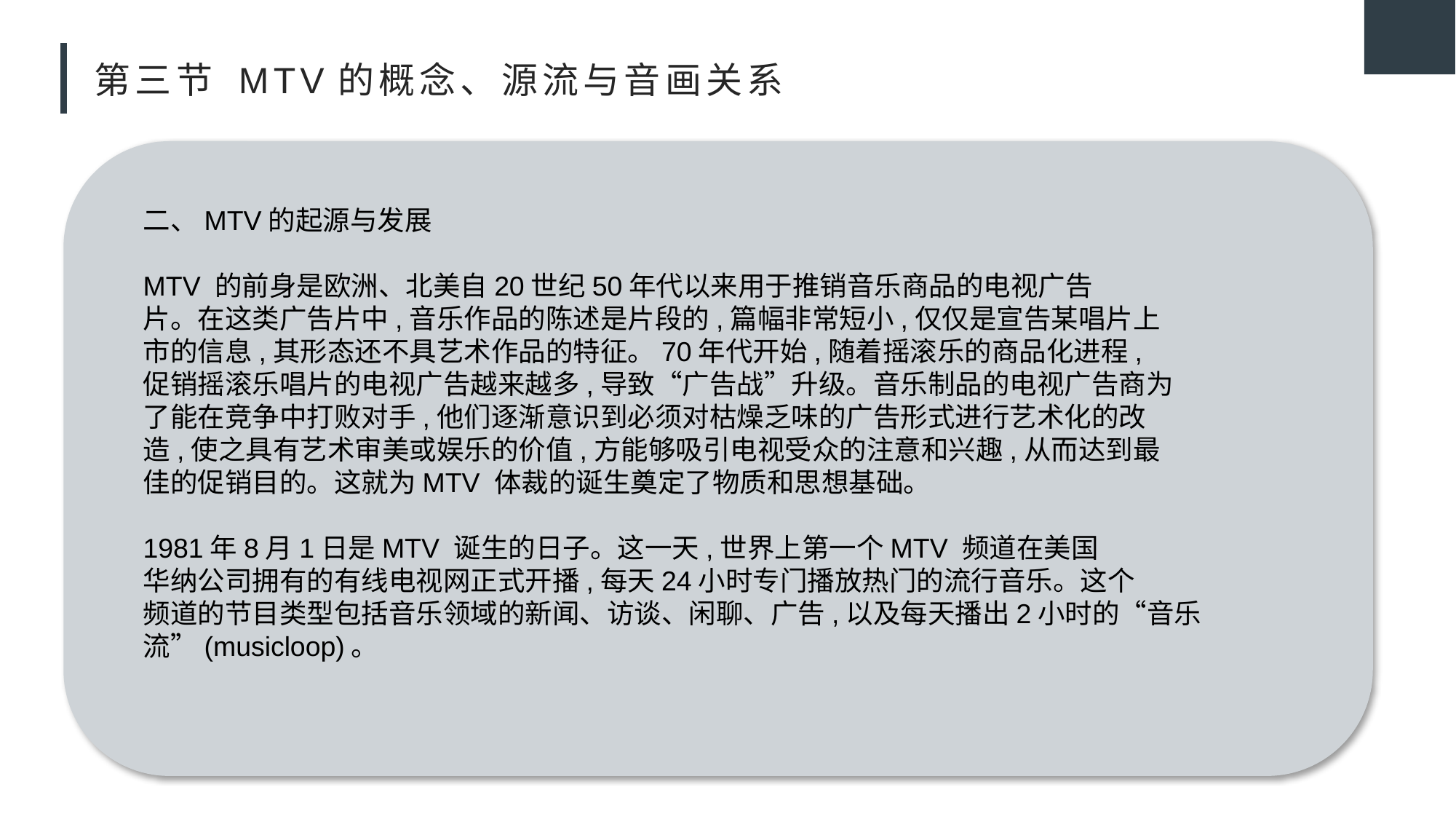

# 第三节 MTV的概念、源流与音画关系

二、MTV的起源与发展

MTV 的前身是欧洲、北美自20世纪50年代以来用于推销音乐商品的电视广告
片。在这类广告片中,音乐作品的陈述是片段的,篇幅非常短小,仅仅是宣告某唱片上
市的信息,其形态还不具艺术作品的特征。70年代开始,随着摇滚乐的商品化进程,
促销摇滚乐唱片的电视广告越来越多,导致“广告战”升级。音乐制品的电视广告商为
了能在竞争中打败对手,他们逐渐意识到必须对枯燥乏味的广告形式进行艺术化的改
造,使之具有艺术审美或娱乐的价值,方能够吸引电视受众的注意和兴趣,从而达到最
佳的促销目的。这就为MTV 体裁的诞生奠定了物质和思想基础。

1981年8月1日是MTV 诞生的日子。这一天,世界上第一个MTV 频道在美国
华纳公司拥有的有线电视网正式开播,每天24小时专门播放热门的流行音乐。这个
频道的节目类型包括音乐领域的新闻、访谈、闲聊、广告,以及每天播出2小时的“音乐
流”(musicloop)。